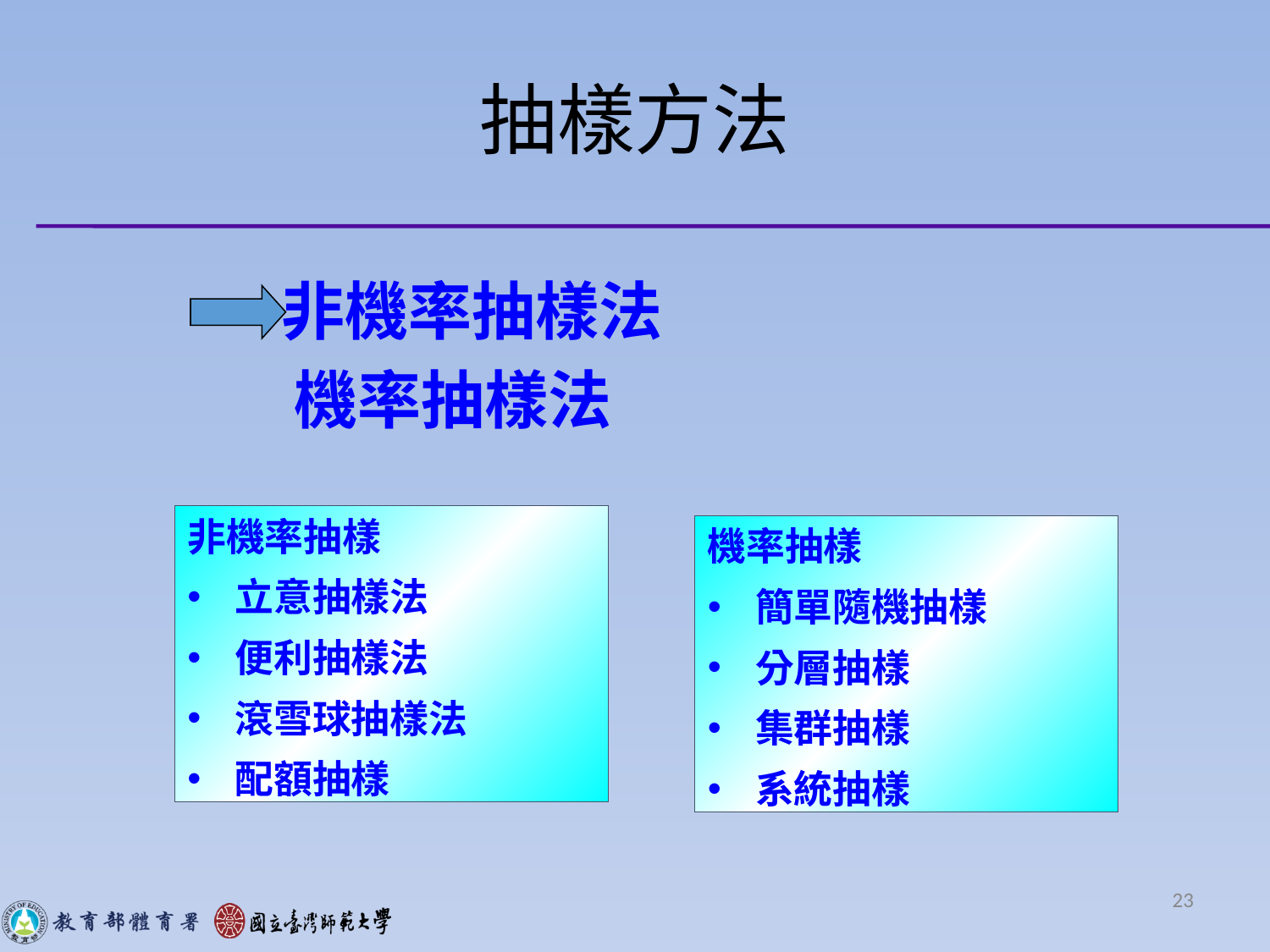

# 抽樣方法

       非機率抽樣法
      機率抽樣法

非機率抽樣
立意抽樣法
便利抽樣法
滾雪球抽樣法
配額抽樣
機率抽樣
簡單隨機抽樣
分層抽樣
集群抽樣
系統抽樣
23